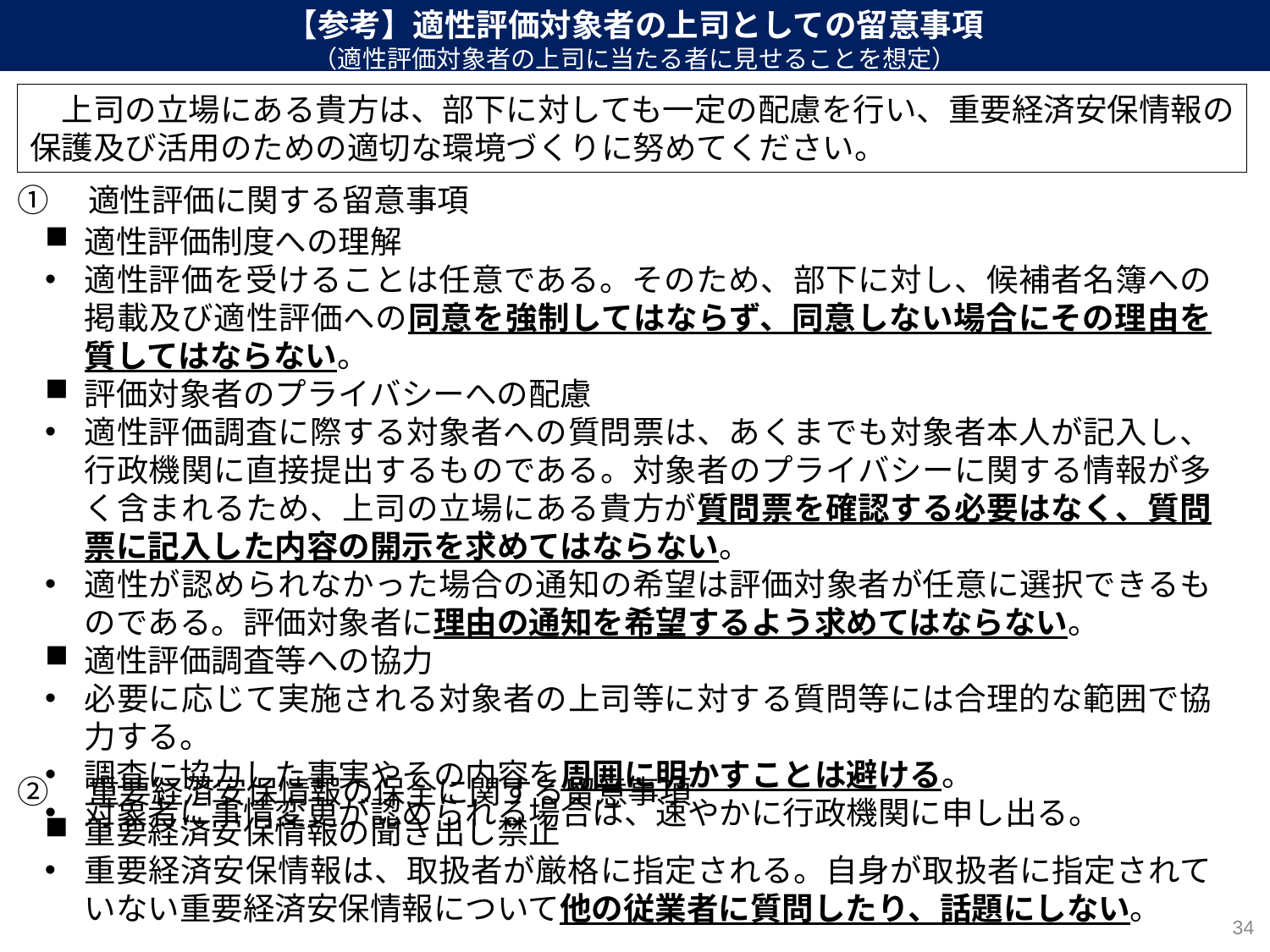

【参考】適性評価対象者の上司としての留意事項
（適性評価対象者の上司に当たる者に見せることを想定）

　上司の立場にある貴方は、部下に対しても一定の配慮を行い、重要経済安保情報の保護及び活用のための適切な環境づくりに努めてください。
①　適性評価に関する留意事項
適性評価制度への理解
適性評価を受けることは任意である。そのため、部下に対し、候補者名簿への掲載及び適性評価への同意を強制してはならず、同意しない場合にその理由を質してはならない。
評価対象者のプライバシーへの配慮
適性評価調査に際する対象者への質問票は、あくまでも対象者本人が記入し、行政機関に直接提出するものである。対象者のプライバシーに関する情報が多く含まれるため、上司の立場にある貴方が質問票を確認する必要はなく、質問票に記入した内容の開示を求めてはならない。
適性が認められなかった場合の通知の希望は評価対象者が任意に選択できるものである。評価対象者に理由の通知を希望するよう求めてはならない。
適性評価調査等への協力
必要に応じて実施される対象者の上司等に対する質問等には合理的な範囲で協力する。
調査に協力した事実やその内容を周囲に明かすことは避ける。
対象者に事情変更が認められる場合は、速やかに行政機関に申し出る。
②　重要経済安保情報の保全に関する留意事項
重要経済安保情報の聞き出し禁止
重要経済安保情報は、取扱者が厳格に指定される。自身が取扱者に指定されていない重要経済安保情報について他の従業者に質問したり、話題にしない。
34